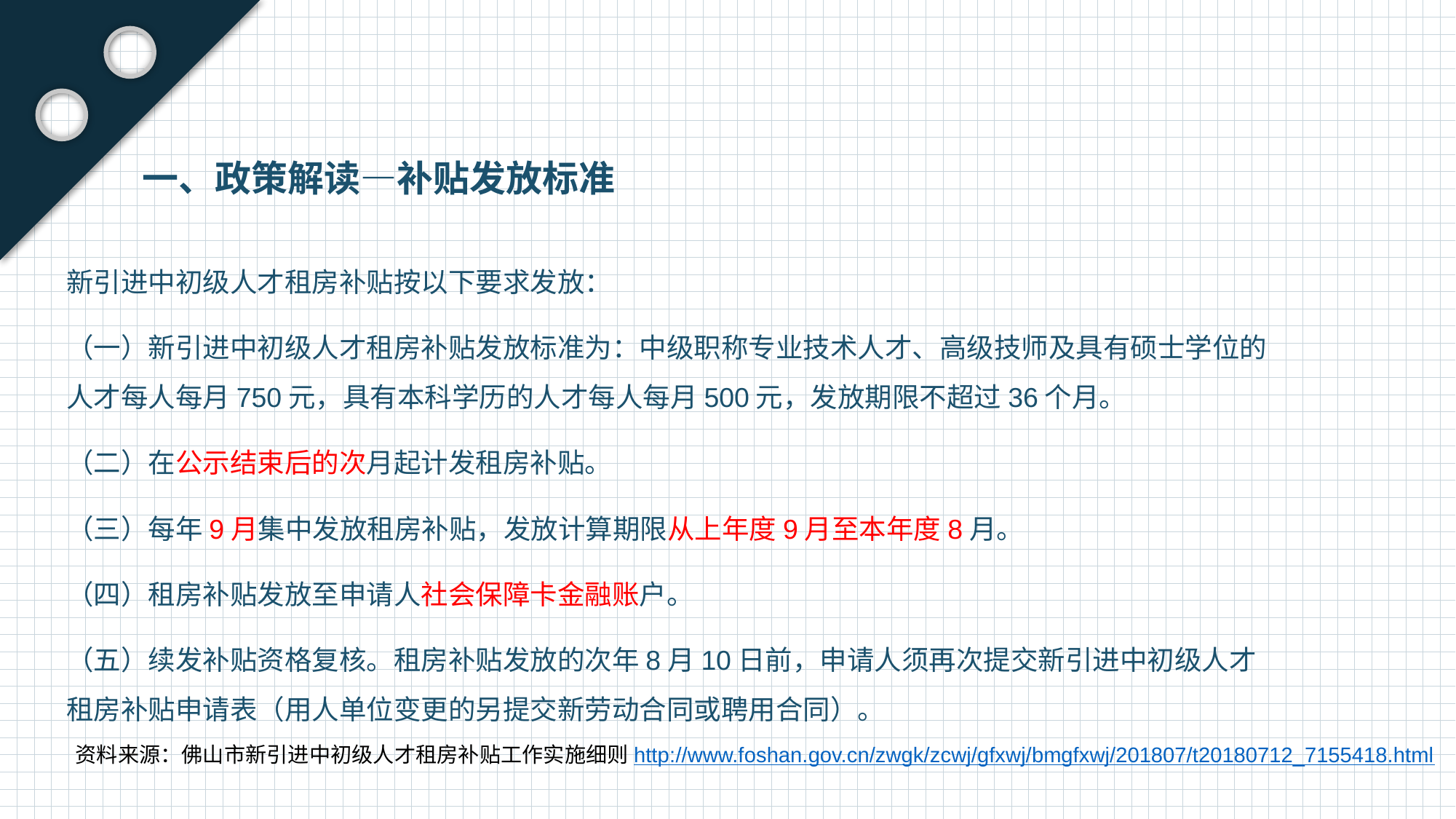

一、政策解读—补贴发放标准
新引进中初级人才租房补贴按以下要求发放：
（一）新引进中初级人才租房补贴发放标准为：中级职称专业技术人才、高级技师及具有硕士学位的人才每人每月750元，具有本科学历的人才每人每月500元，发放期限不超过36个月。
（二）在公示结束后的次月起计发租房补贴。
（三）每年9月集中发放租房补贴，发放计算期限从上年度9月至本年度8月。
（四）租房补贴发放至申请人社会保障卡金融账户。
（五）续发补贴资格复核。租房补贴发放的次年8月10日前，申请人须再次提交新引进中初级人才租房补贴申请表（用人单位变更的另提交新劳动合同或聘用合同）。
资料来源：佛山市新引进中初级人才租房补贴工作实施细则http://www.foshan.gov.cn/zwgk/zcwj/gfxwj/bmgfxwj/201807/t20180712_7155418.html